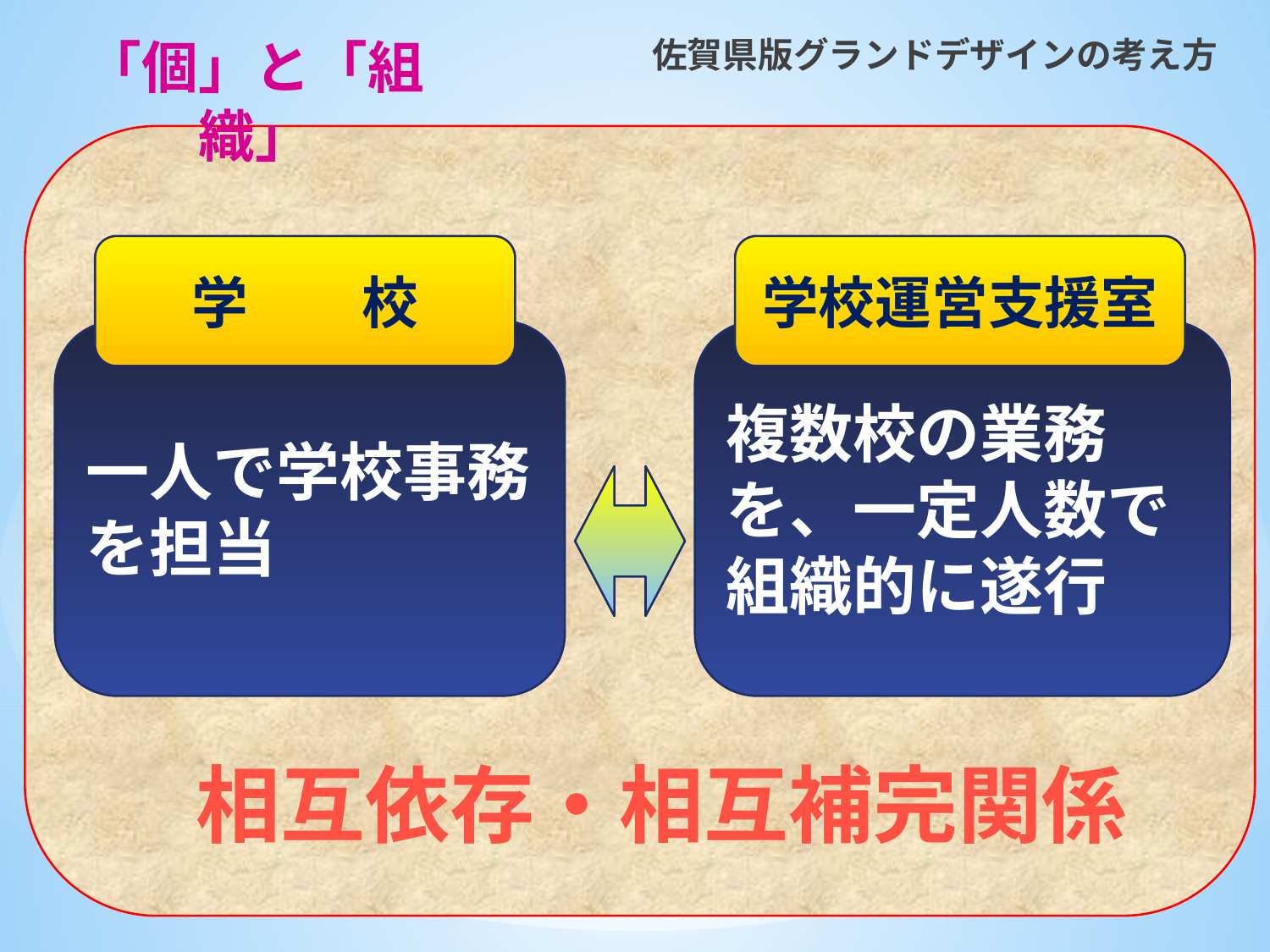

佐賀県版グランドデザインの考え方
「個」と「組織」

学　　校
学校運営支援室
一人で学校事務を担当
複数校の業務を、一定人数で組織的に遂行

相互依存・相互補完関係